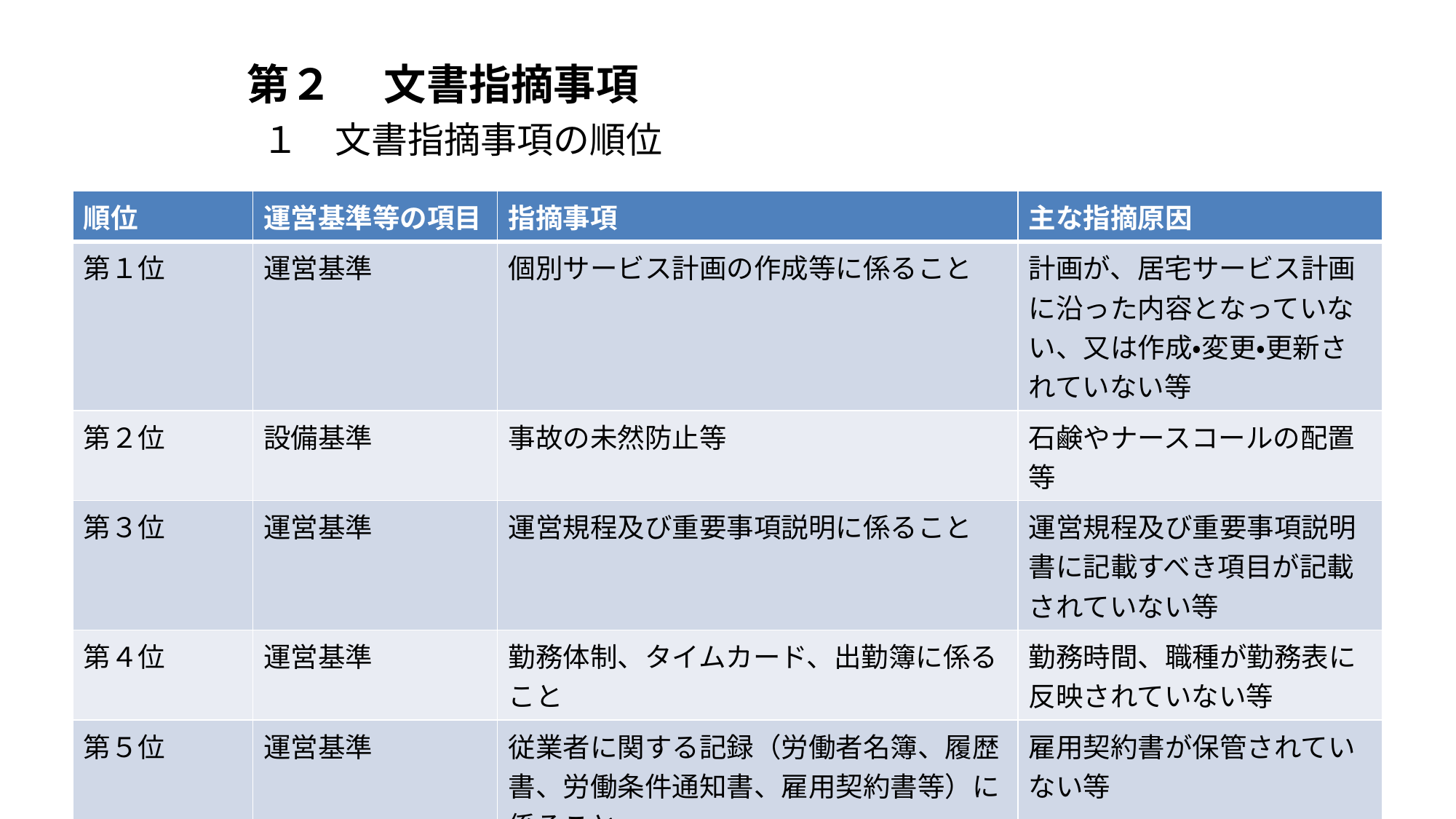

# 第２　 文書指摘事項
１　文書指摘事項の順位
| 順位 | 運営基準等の項目 | 指摘事項 | 主な指摘原因 |
| --- | --- | --- | --- |
| 第１位 | 運営基準 | 個別サービス計画の作成等に係ること | 計画が、居宅サービス計画に沿った内容となっていない、又は作成・変更・更新されていない等 |
| 第２位 | 設備基準 | 事故の未然防止等 | 石鹸やナースコールの配置等 |
| 第３位 | 運営基準 | 運営規程及び重要事項説明に係ること | 運営規程及び重要事項説明書に記載すべき項目が記載されていない等 |
| 第４位 | 運営基準 | 勤務体制、タイムカード、出勤簿に係ること | 勤務時間、職種が勤務表に反映されていない等 |
| 第５位 | 運営基準 | 従業者に関する記録（労働者名簿、履歴書、労働条件通知書、雇用契約書等）に係ること | 雇用契約書が保管されていない等 |
5